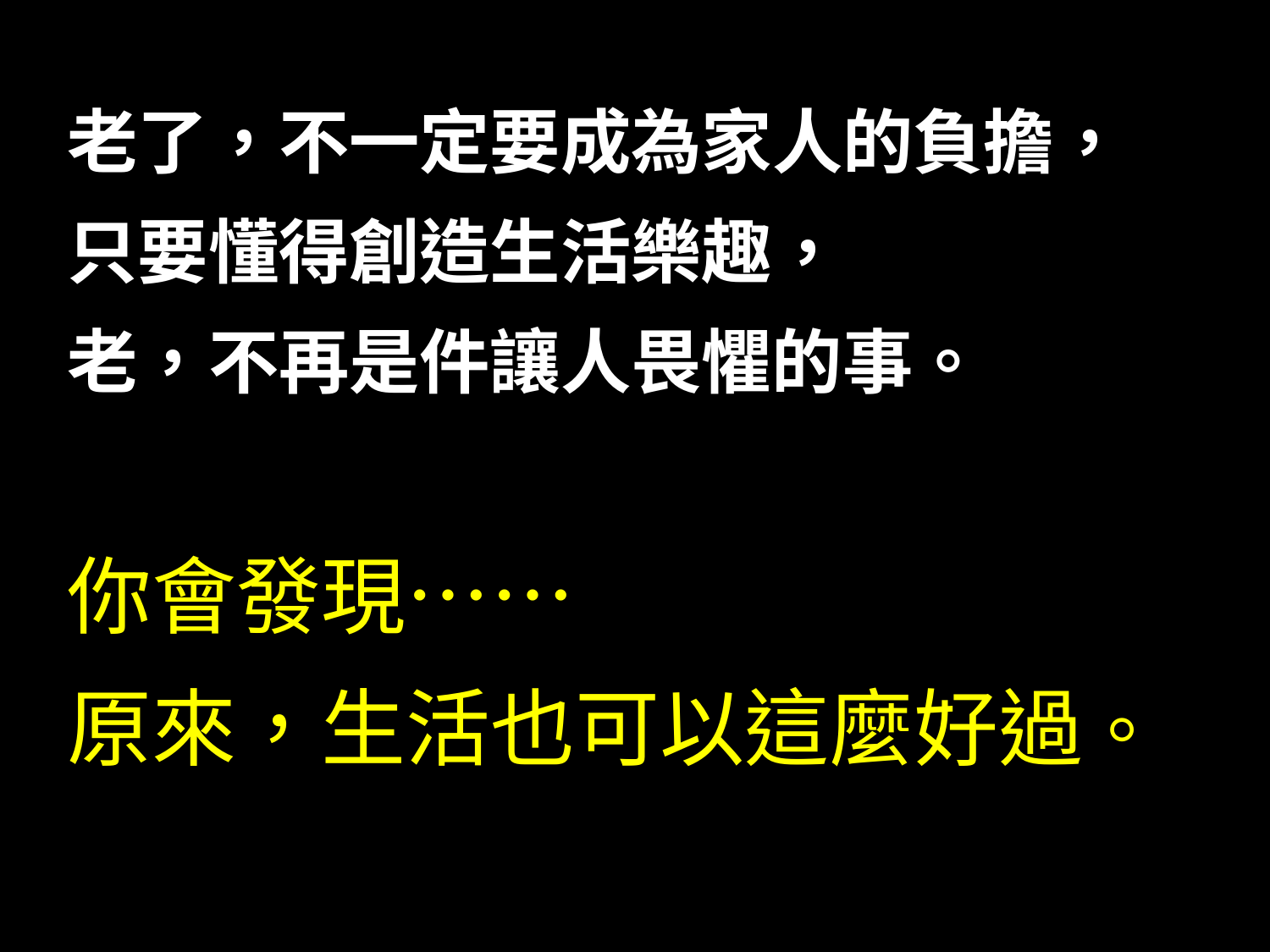

老了，不一定要成為家人的負擔，
只要懂得創造生活樂趣，
老，不再是件讓人畏懼的事。

你會發現……
原來，生活也可以這麼好過。